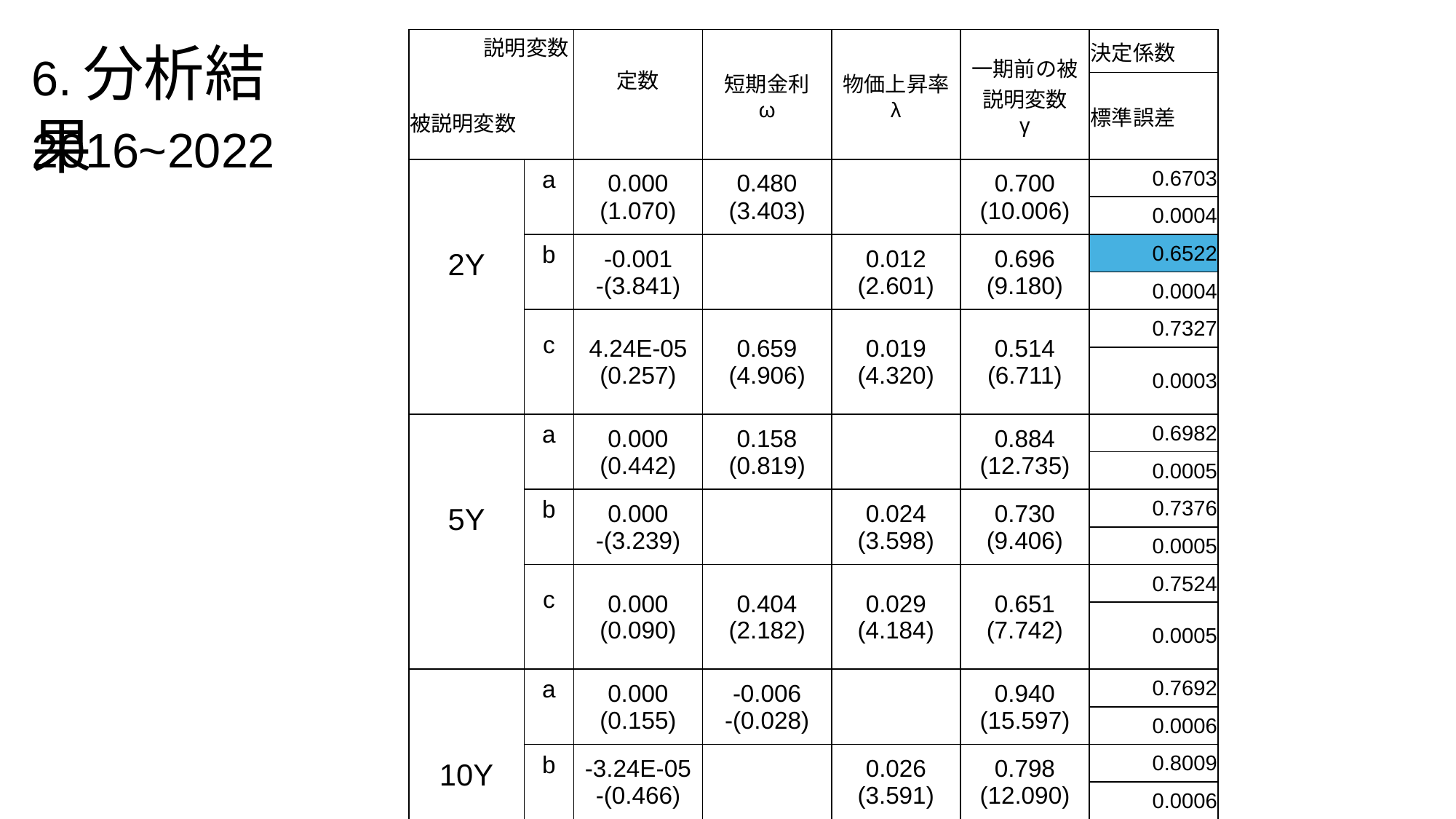

| 被説明変数 |  | 定数 | 短期金利 ω | 物価上昇率 λ | 一期前の被説明変数 γ | 決定係数 |
| --- | --- | --- | --- | --- | --- | --- |
|  |  |  |  |  |  | 標準誤差 |
| 2Y | a | 0.000 (1.070) | 0.480 (3.403) |  | 0.700 (10.006) | 0.6703 |
|  |  |  |  |  |  | 0.0004 |
|  | b | -0.001 -(3.841) |  | 0.012 (2.601) | 0.696 (9.180) | 0.6522 |
|  |  |  |  |  |  | 0.0004 |
|  | c | 4.24E-05 (0.257) | 0.659 (4.906) | 0.019 (4.320) | 0.514 (6.711) | 0.7327 |
|  |  |  |  |  |  | 0.0003 |
| 5Y | a | 0.000 (0.442) | 0.158 (0.819) |  | 0.884 (12.735) | 0.6982 |
|  |  |  |  |  |  | 0.0005 |
|  | b | 0.000 -(3.239) |  | 0.024 (3.598) | 0.730 (9.406) | 0.7376 |
|  |  |  |  |  |  | 0.0005 |
|  | c | 0.000 (0.090) | 0.404 (2.182) | 0.029 (4.184) | 0.651 (7.742) | 0.7524 |
|  |  |  |  |  |  | 0.0005 |
| 10Y | a | 0.000 (0.155) | -0.006 -(0.028) |  | 0.940 (15.597) | 0.7692 |
|  |  |  |  |  |  | 0.0006 |
|  | b | -3.24E-05 -(0.466) |  | 0.026 (3.591) | 0.798 (12.090) | 0.8009 |
|  |  |  |  |  |  | 0.0006 |
|  | c | 0.000 (0.998) | 0.238 (1.147) | 0.029 (3.776) | 0.762 (10.443) | 0.8041 |
|  |  |  |  |  |  | 0.0006 |
6.分析結果
説明変数
2016~2022